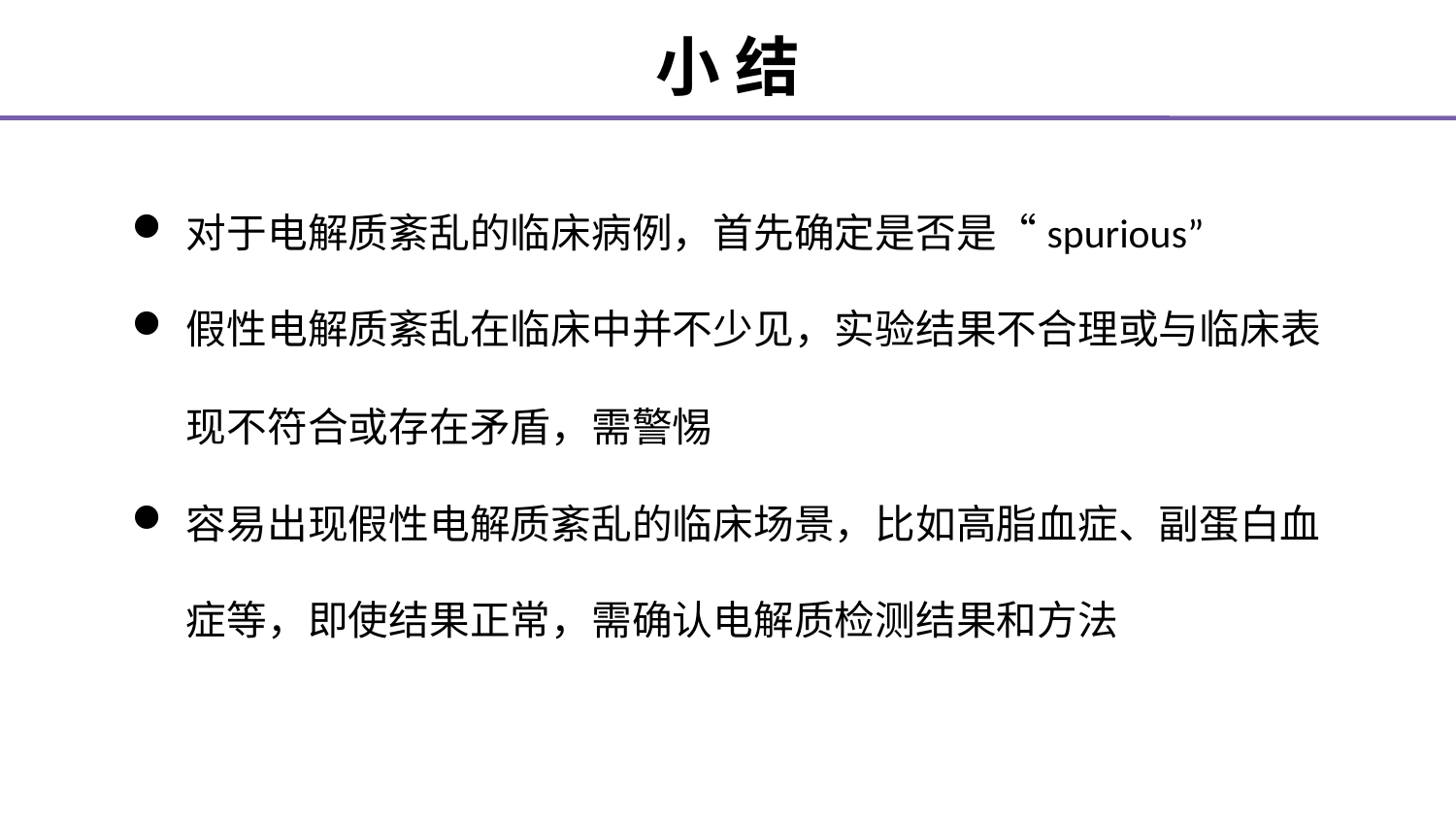

小 结

对于电解质紊乱的临床病例，首先确定是否是“spurious”
假性电解质紊乱在临床中并不少见，实验结果不合理或与临床表现不符合或存在矛盾，需警惕
容易出现假性电解质紊乱的临床场景，比如高脂血症、副蛋白血症等，即使结果正常，需确认电解质检测结果和方法